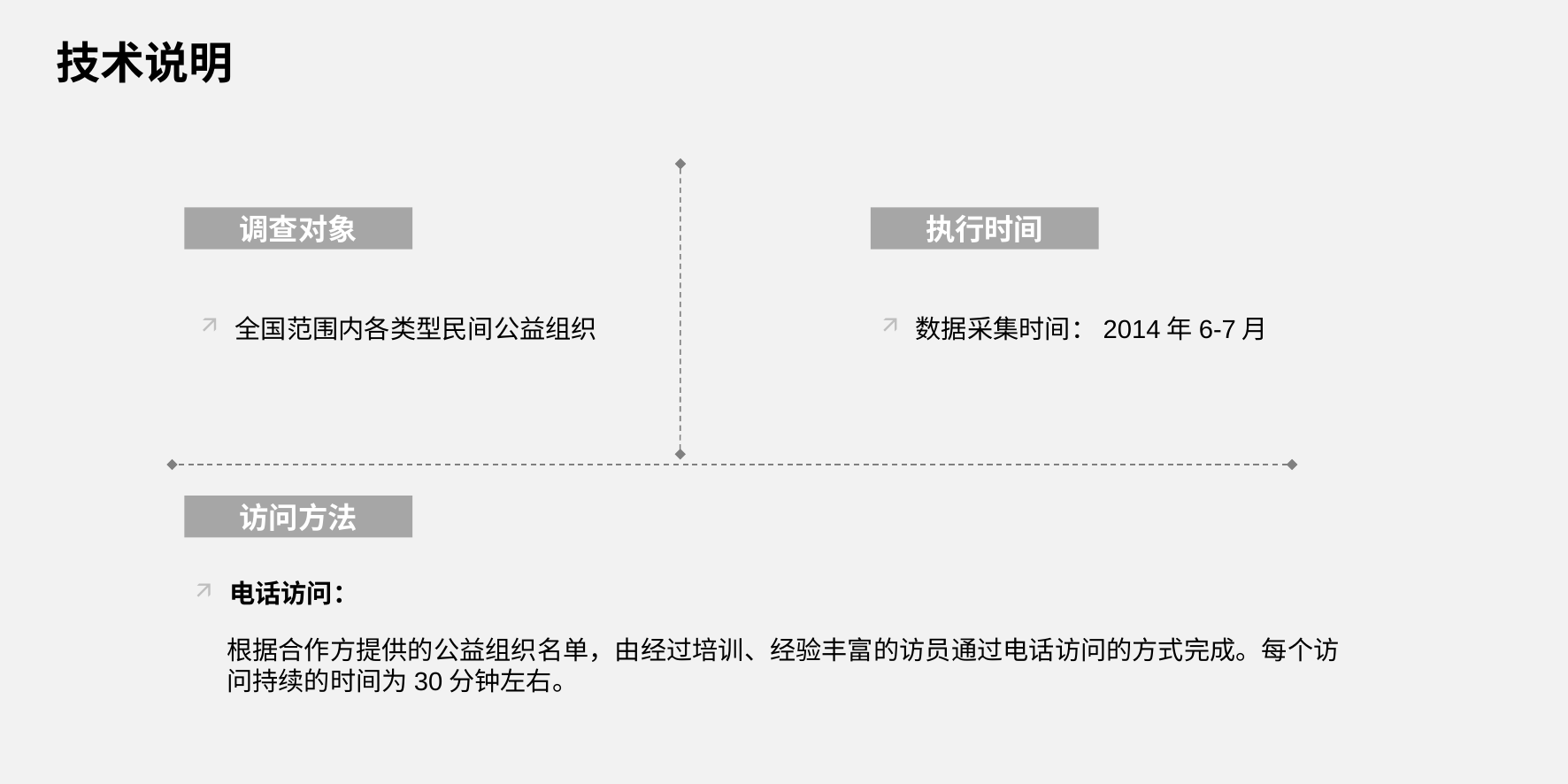

# 技术说明
调查对象
执行时间
全国范围内各类型民间公益组织
数据采集时间：2014年6-7月
访问方法
电话访问：
根据合作方提供的公益组织名单，由经过培训、经验丰富的访员通过电话访问的方式完成。每个访问持续的时间为30分钟左右。